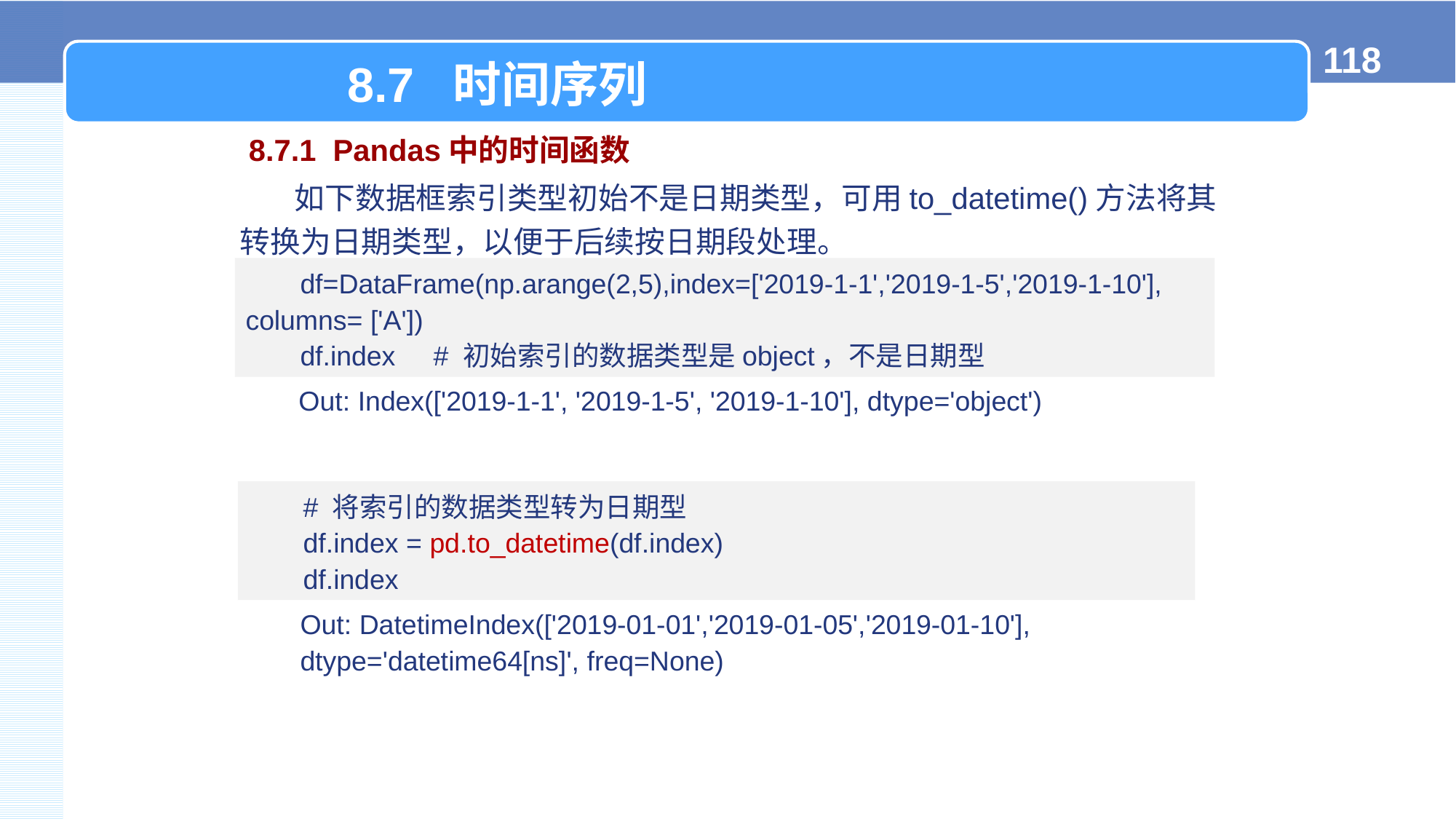

8.7  时间序列
8.7.1  Pandas中的时间函数

如下数据框索引类型初始不是日期类型，可用to_datetime()方法将其转换为日期类型，以便于后续按日期段处理。
df=DataFrame(np.arange(2,5),index=['2019-1-1','2019-1-5','2019-1-10'], columns= ['A'])
df.index     # 初始索引的数据类型是object，不是日期型
Out: Index(['2019-1-1', '2019-1-5', '2019-1-10'], dtype='object')

# 将索引的数据类型转为日期型
df.index = pd.to_datetime(df.index)
df.index
Out: DatetimeIndex(['2019-01-01','2019-01-05','2019-01-10'],
dtype='datetime64[ns]', freq=None)